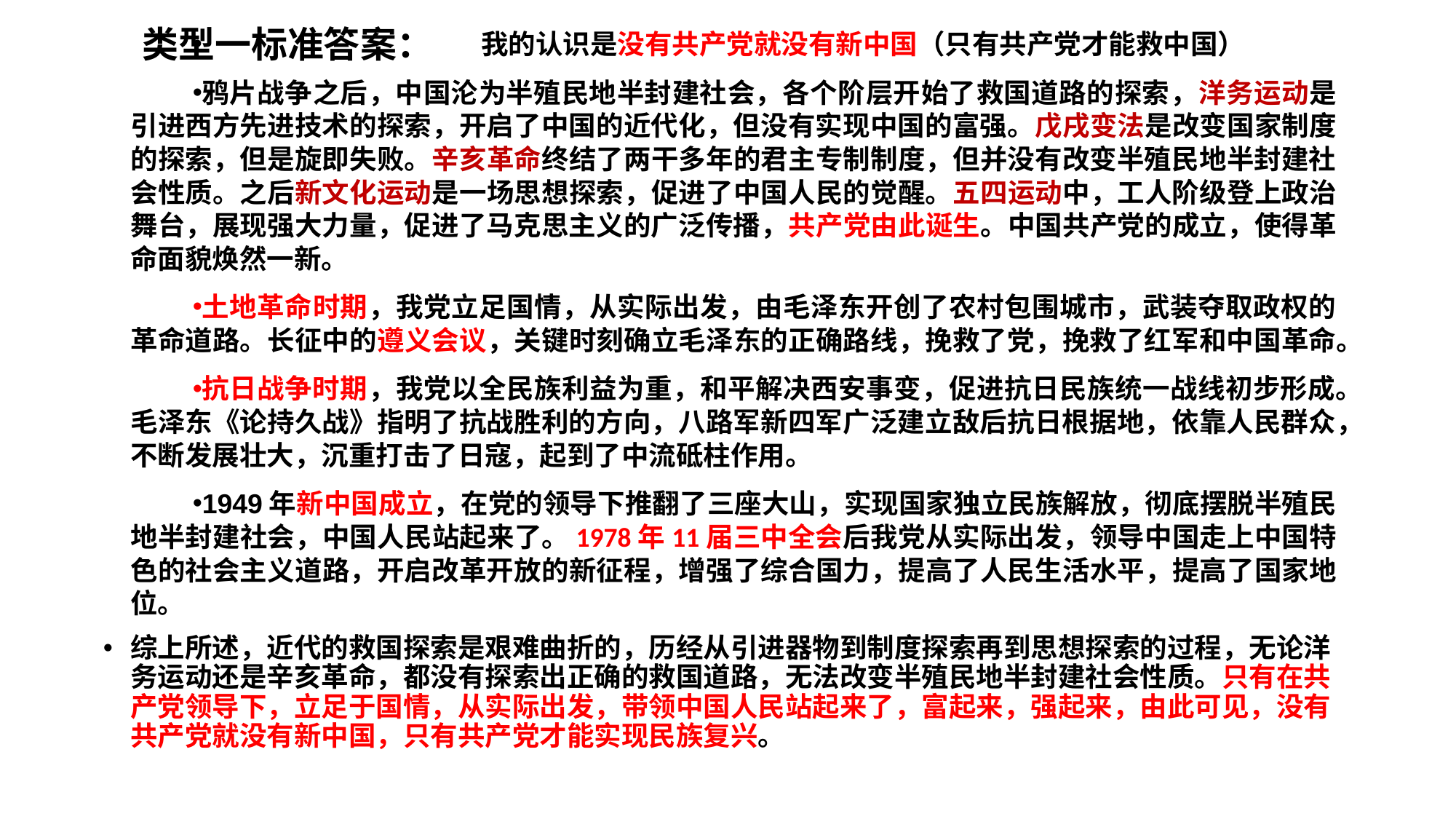

类型一标准答案：
                                            我的认识是没有共产党就没有新中国（只有共产党才能救中国）
鸦片战争之后，中国沦为半殖民地半封建社会，各个阶层开始了救国道路的探索，洋务运动是引进西方先进技术的探索，开启了中国的近代化，但没有实现中国的富强。戊戌变法是改变国家制度的探索，但是旋即失败。辛亥革命终结了两干多年的君主专制制度，但并没有改变半殖民地半封建社会性质。之后新文化运动是一场思想探索，促进了中国人民的觉醒。五四运动中，工人阶级登上政治舞台，展现强大力量，促进了马克思主义的广泛传播，共产党由此诞生。中国共产党的成立，使得革命面貌焕然一新。
土地革命时期，我党立足国情，从实际出发，由毛泽东开创了农村包围城市，武装夺取政权的革命道路。长征中的遵义会议，关键时刻确立毛泽东的正确路线，挽救了党，挽救了红军和中国革命。
抗日战争时期，我党以全民族利益为重，和平解决西安事变，促进抗日民族统一战线初步形成。毛泽东《论持久战》指明了抗战胜利的方向，八路军新四军广泛建立敌后抗日根据地，依靠人民群众，不断发展壮大，沉重打击了日寇，起到了中流砥柱作用。
1949年新中国成立，在党的领导下推翻了三座大山，实现国家独立民族解放，彻底摆脱半殖民地半封建社会，中国人民站起来了。1978年11届三中全会后我党从实际出发，领导中国走上中国特色的社会主义道路，开启改革开放的新征程，增强了综合国力，提高了人民生活水平，提高了国家地位。
综上所述，近代的救国探索是艰难曲折的，历经从引进器物到制度探索再到思想探索的过程，无论洋务运动还是辛亥革命，都没有探索出正确的救国道路，无法改变半殖民地半封建社会性质。只有在共产党领导下，立足于国情，从实际出发，带领中国人民站起来了，富起来，强起来，由此可见，没有共产党就没有新中国，只有共产党才能实现民族复兴。
#